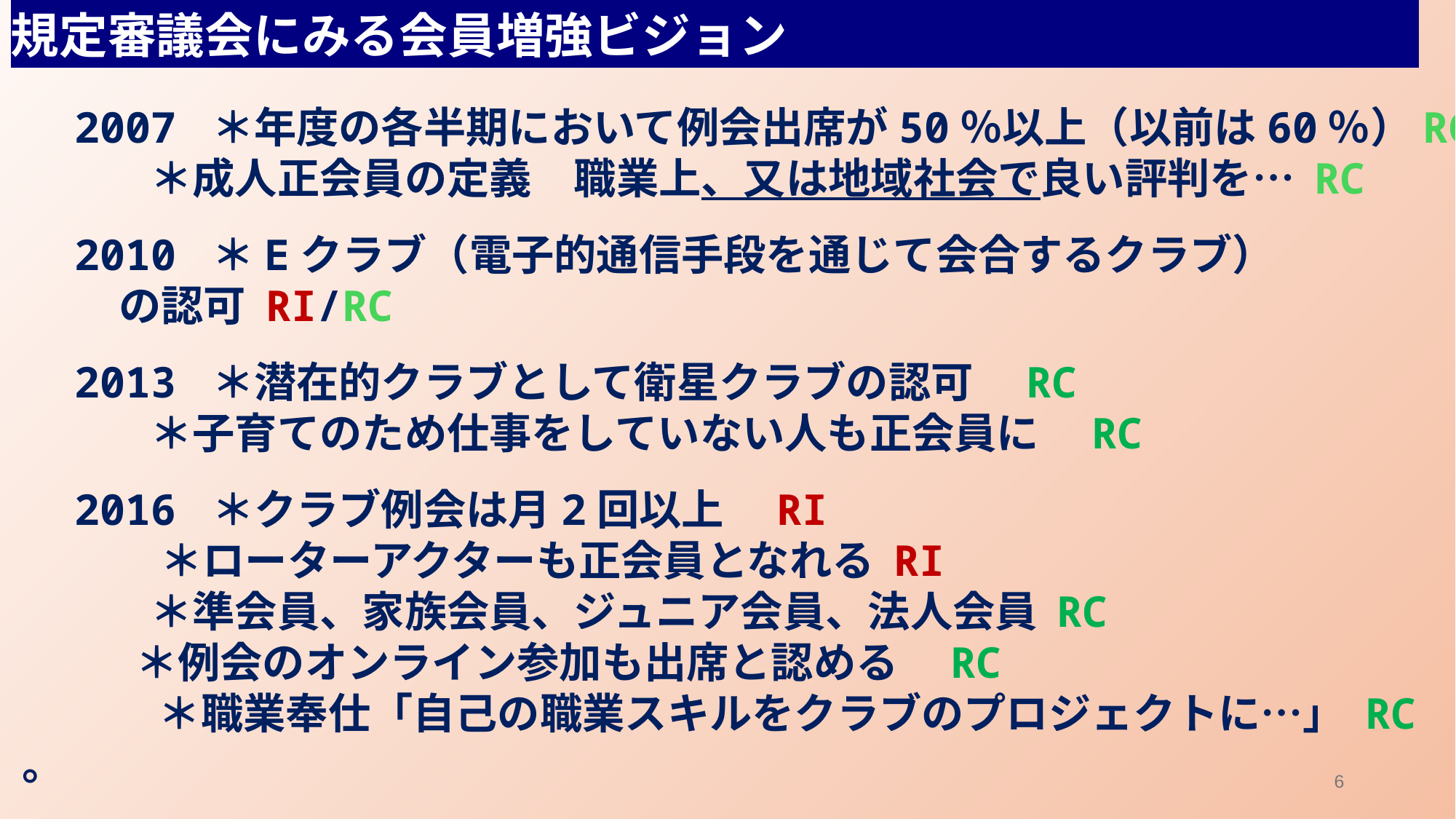

規定審議会にみる会員増強ビジョン

　2007 ＊年度の各半期において例会出席が50％以上（以前は60％）RC
　	  ＊成人正会員の定義　職業上、又は地域社会で良い評判を… RC

　2010 ＊Eクラブ（電子的通信手段を通じて会合するクラブ）
         の認可 RI/RC

　2013 ＊潜在的クラブとして衛星クラブの認可　RC
　	  ＊子育てのため仕事をしていない人も正会員に　RC

　2016 ＊クラブ例会は月2回以上　RI
	  ＊ローターアクターも正会員となれる RI
　	  ＊準会員、家族会員、ジュニア会員、法人会員 RC
　　   ＊例会のオンライン参加も出席と認める　RC
　　　 ＊職業奉仕「自己の職業スキルをクラブのプロジェクトに…」 RC
。

6